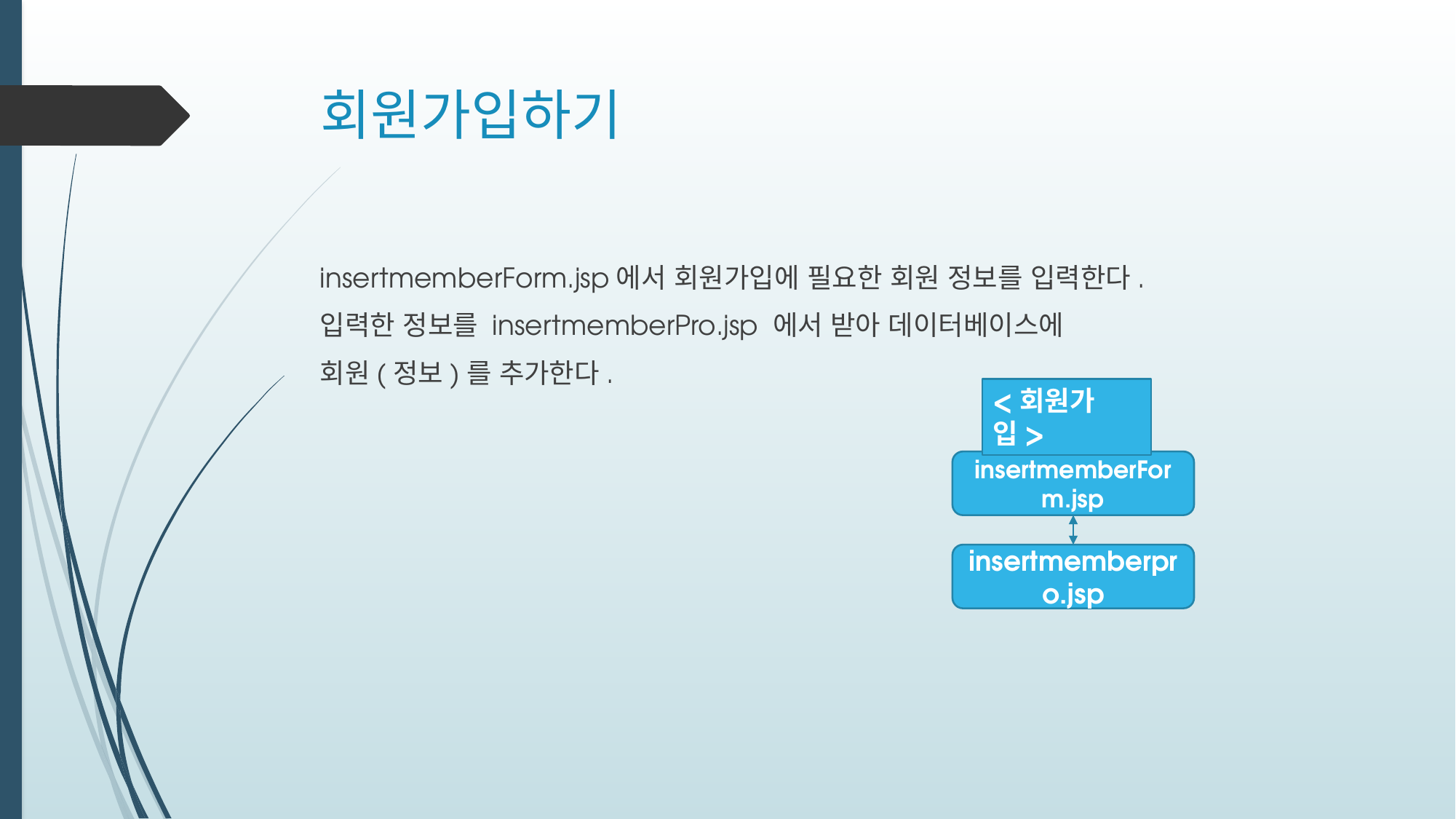

# 회원가입하기
insertmemberForm.jsp에서 회원가입에 필요한 회원 정보를 입력한다.
입력한 정보를 insertmemberPro.jsp 에서 받아 데이터베이스에
회원(정보)를 추가한다.
<회원가입>
insertmemberForm.jsp
insertmemberpro.jsp